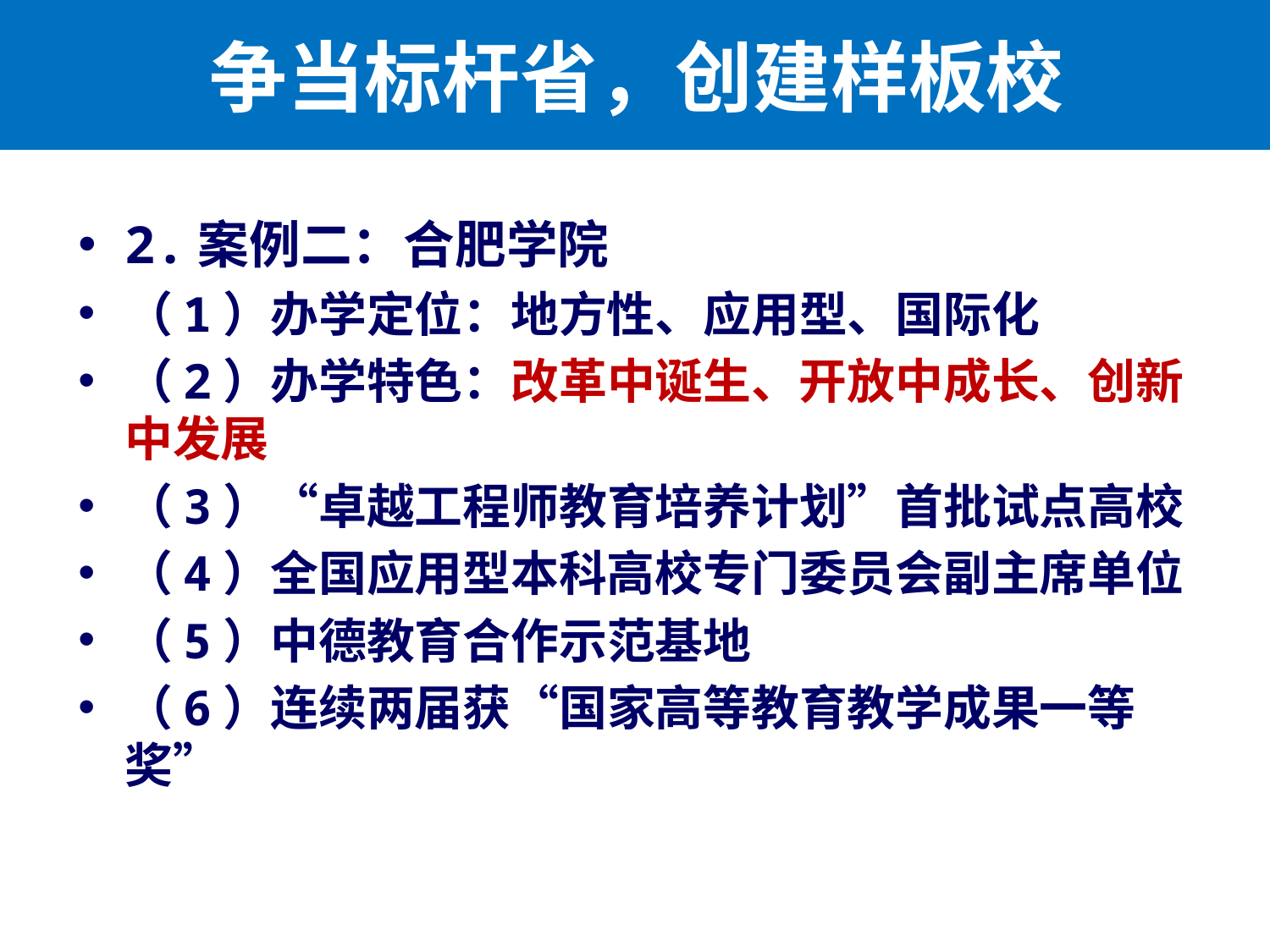

争当标杆省，创建样板校
2.案例二：合肥学院
（1）办学定位：地方性、应用型、国际化
（2）办学特色：改革中诞生、开放中成长、创新中发展
（3）“卓越工程师教育培养计划”首批试点高校
（4）全国应用型本科高校专门委员会副主席单位
（5）中德教育合作示范基地
（6）连续两届获“国家高等教育教学成果一等奖”